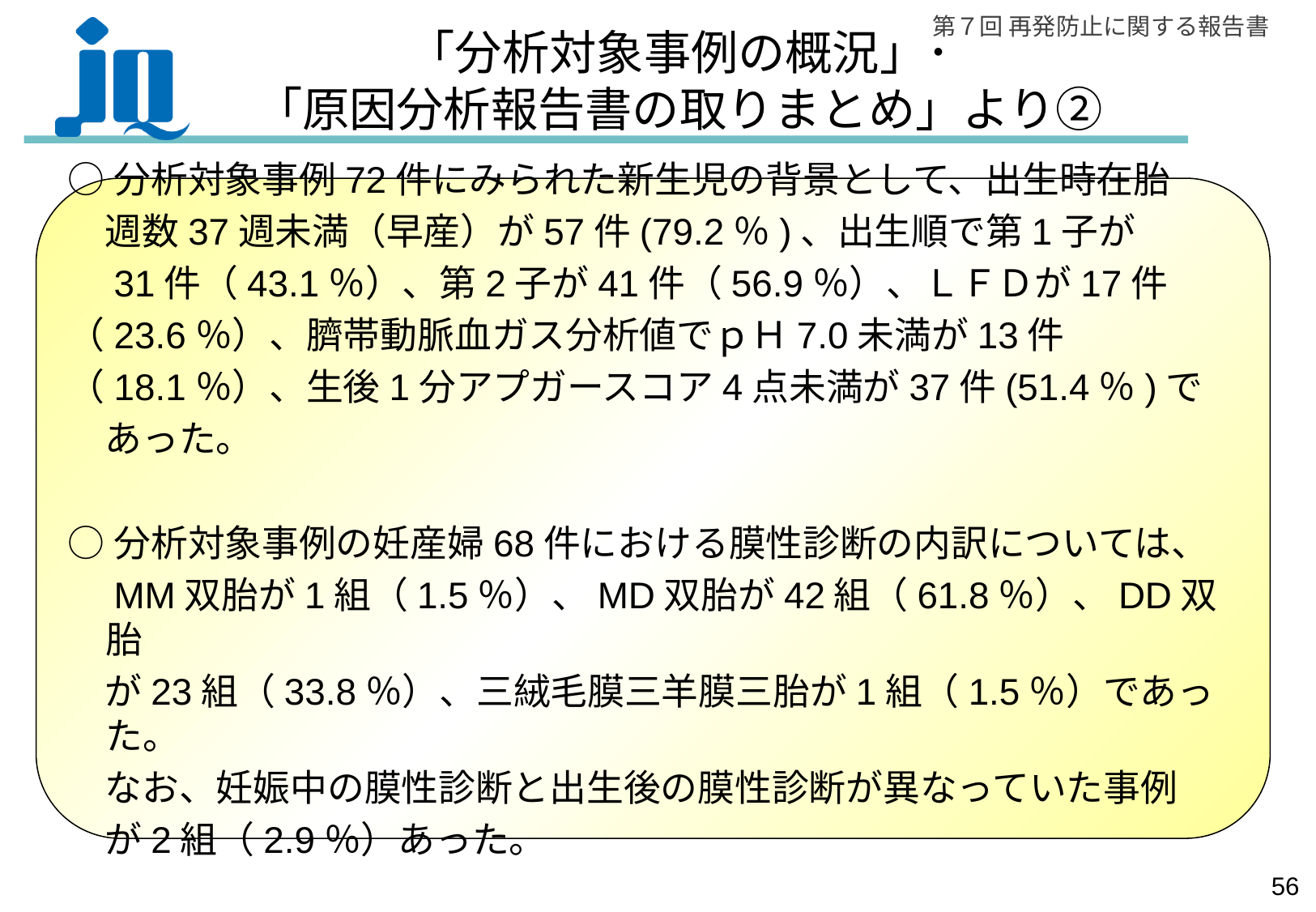

# 「分析対象事例の概況」･ 「原因分析報告書の取りまとめ」より②

○分析対象事例72件にみられた新生児の背景として、出生時在胎
　週数37週未満（早産）が57件(79.2％)、出生順で第1子が
　31件（43.1％）、第2子が41件（56.9％）、ＬＦＤが17件
（23.6％）、臍帯動脈血ガス分析値でｐＨ7.0未満が13件
（18.1％）、生後1分アプガースコア4点未満が37件(51.4％)で
　あった。

○分析対象事例の妊産婦68件における膜性診断の内訳については、
　MM双胎が1組（1.5％）、MD双胎が42組（61.8％）、DD双胎
　が23組（33.8％）、三絨毛膜三羊膜三胎が1組（1.5％）であった。
　なお、妊娠中の膜性診断と出生後の膜性診断が異なっていた事例
　が2組（2.9％）あった。

56